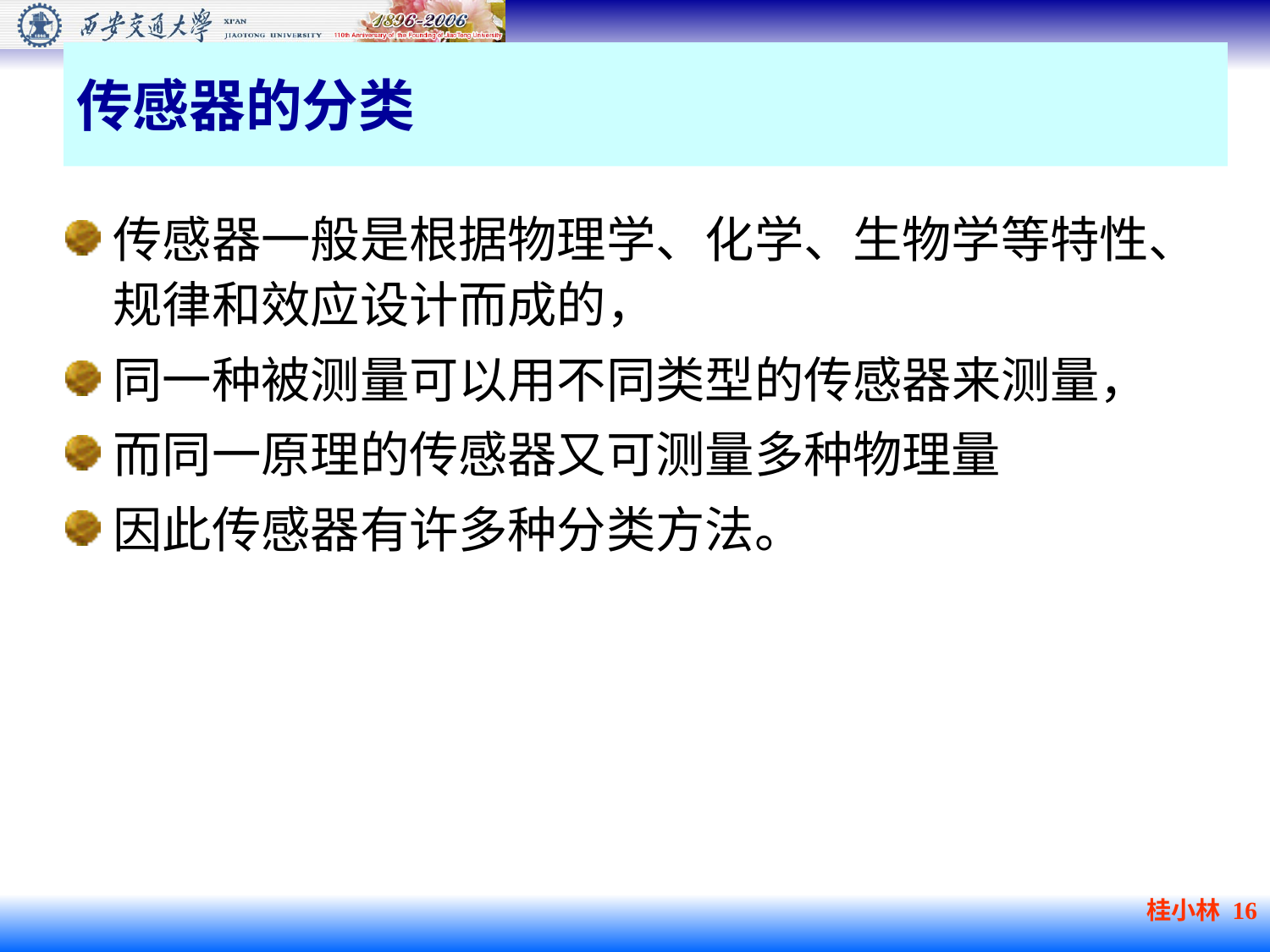

传感器的分类
传感器一般是根据物理学、化学、生物学等特性、规律和效应设计而成的，
同一种被测量可以用不同类型的传感器来测量，
而同一原理的传感器又可测量多种物理量
因此传感器有许多种分类方法。
桂小林 16